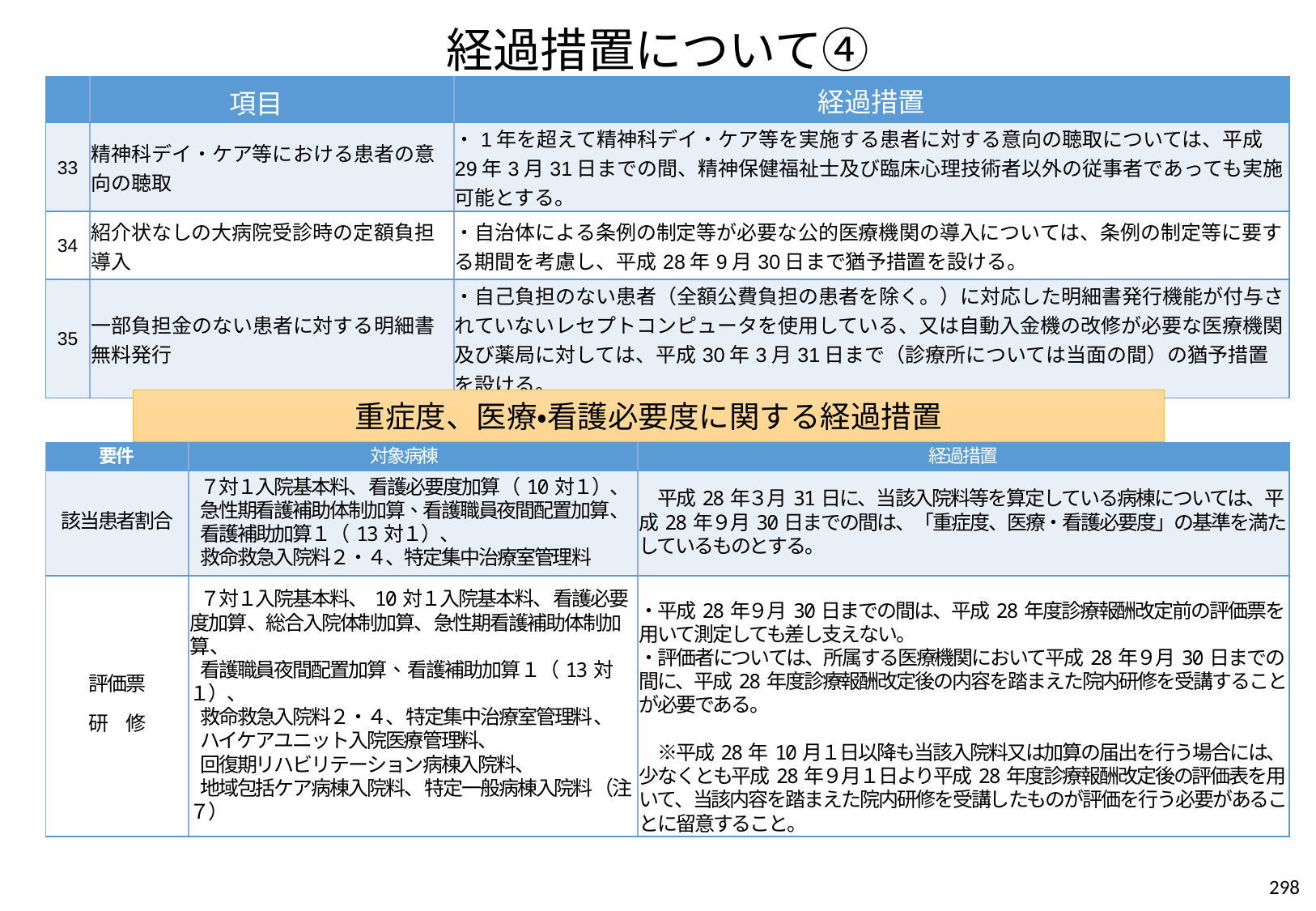

経過措置について④
|  | 項目 | 経過措置 |
| --- | --- | --- |
| 33 | 精神科デイ・ケア等における患者の意向の聴取 | ・1年を超えて精神科デイ・ケア等を実施する患者に対する意向の聴取については、平成29年3月31日までの間、精神保健福祉士及び臨床心理技術者以外の従事者であっても実施可能とする。 |
| 34 | 紹介状なしの大病院受診時の定額負担導入 | ・自治体による条例の制定等が必要な公的医療機関の導入については、条例の制定等に要する期間を考慮し、平成28年9月30日まで猶予措置を設ける。 |
| 35 | 一部負担金のない患者に対する明細書無料発行 | ・自己負担のない患者（全額公費負担の患者を除く。）に対応した明細書発行機能が付与されていないレセプトコンピュータを使用している、又は自動入金機の改修が必要な医療機関及び薬局に対しては、平成30年3月31日まで（診療所については当面の間）の猶予措置を設ける。 |
重症度、医療・看護必要度に関する経過措置
| 要件 | 対象病棟 | 経過措置 |
| --- | --- | --- |
| 該当患者割合 | ７対１入院基本料、看護必要度加算（10対１）、 急性期看護補助体制加算、看護職員夜間配置加算、 看護補助加算１（13対１）、 救命救急入院料２・４、特定集中治療室管理料 | 平成28年３月31日に、当該入院料等を算定している病棟については、平成28年９月30日までの間は、「重症度、医療・看護必要度」の基準を満たしているものとする。 |
| 評価票 研　修 | ７対１入院基本料、10対１入院基本料、看護必要度加算、総合入院体制加算、急性期看護補助体制加算、 看護職員夜間配置加算、看護補助加算１（13対１）、 救命救急入院料２・４、特定集中治療室管理料、 ハイケアユニット入院医療管理料、 回復期リハビリテーション病棟入院料、 地域包括ケア病棟入院料、特定一般病棟入院料（注７） | ・平成28年９月30日までの間は、平成28年度診療報酬改定前の評価票を用いて測定しても差し支えない。 ・評価者については、所属する医療機関において平成28年９月30日までの間に、平成28年度診療報酬改定後の内容を踏まえた院内研修を受講することが必要である。 　※平成28年10月１日以降も当該入院料又は加算の届出を行う場合には、少なくとも平成28年９月１日より平成28年度診療報酬改定後の評価表を用いて、当該内容を踏まえた院内研修を受講したものが評価を行う必要があることに留意すること。 |
298